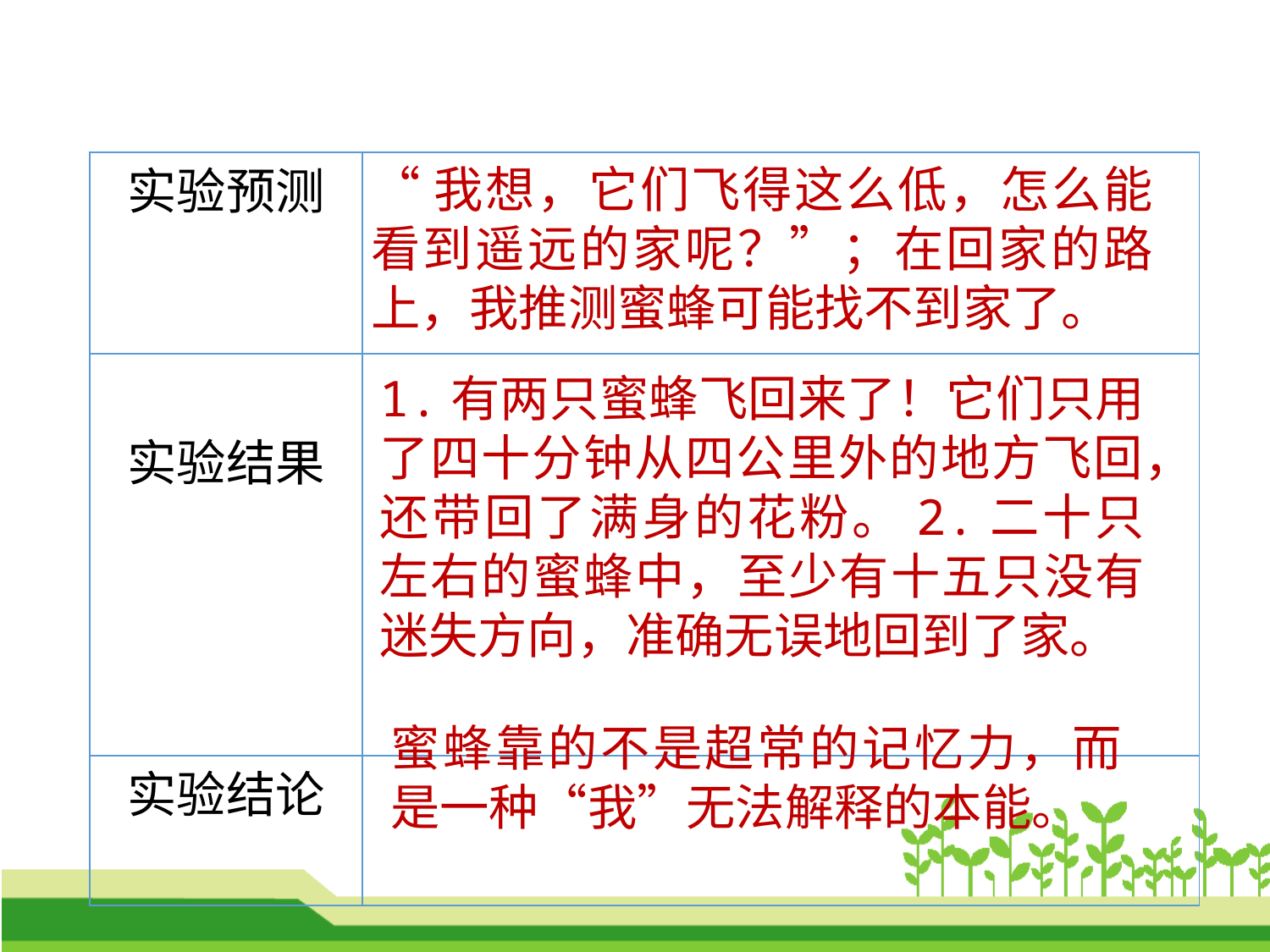

| 实验预测 |  |
| --- | --- |
| 实验结果 |  |
| 实验结论 |  |
“我想，它们飞得这么低，怎么能看到遥远的家呢？”；在回家的路上，我推测蜜蜂可能找不到家了。
1.有两只蜜蜂飞回来了！它们只用了四十分钟从四公里外的地方飞回，还带回了满身的花粉。2.二十只左右的蜜蜂中，至少有十五只没有迷失方向，准确无误地回到了家。
蜜蜂靠的不是超常的记忆力，而是一种“我”无法解释的本能。